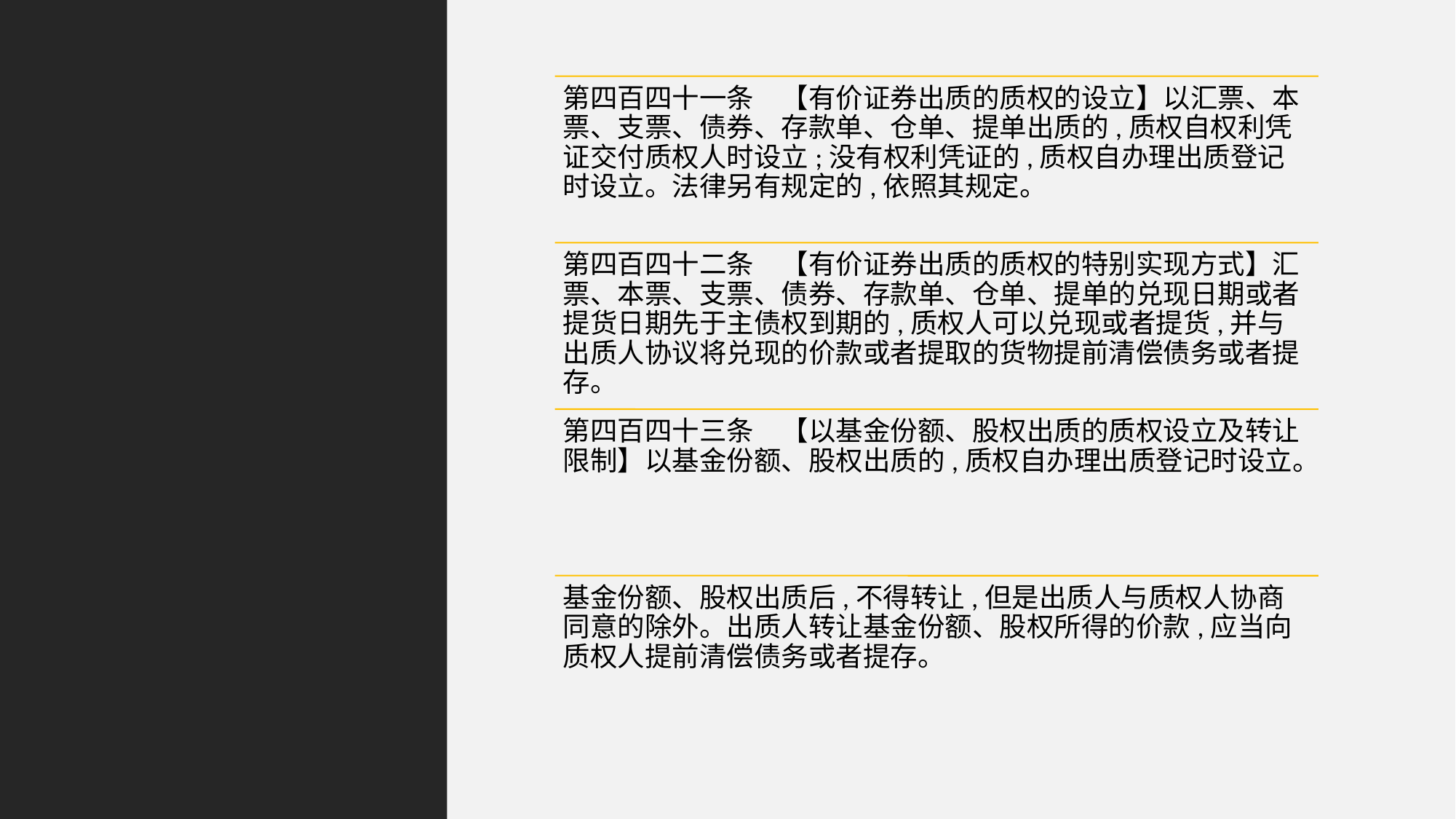

第四百四十一条　【有价证券出质的质权的设立】以汇票、本票、支票、债券、存款单、仓单、提单出质的,质权自权利凭证交付质权人时设立;没有权利凭证的,质权自办理出质登记时设立。法律另有规定的,依照其规定。
第四百四十二条　【有价证券出质的质权的特别实现方式】汇票、本票、支票、债券、存款单、仓单、提单的兑现日期或者提货日期先于主债权到期的,质权人可以兑现或者提货,并与出质人协议将兑现的价款或者提取的货物提前清偿债务或者提存。
第四百四十三条　【以基金份额、股权出质的质权设立及转让限制】以基金份额、股权出质的,质权自办理出质登记时设立。
基金份额、股权出质后,不得转让,但是出质人与质权人协商同意的除外。出质人转让基金份额、股权所得的价款,应当向质权人提前清偿债务或者提存。